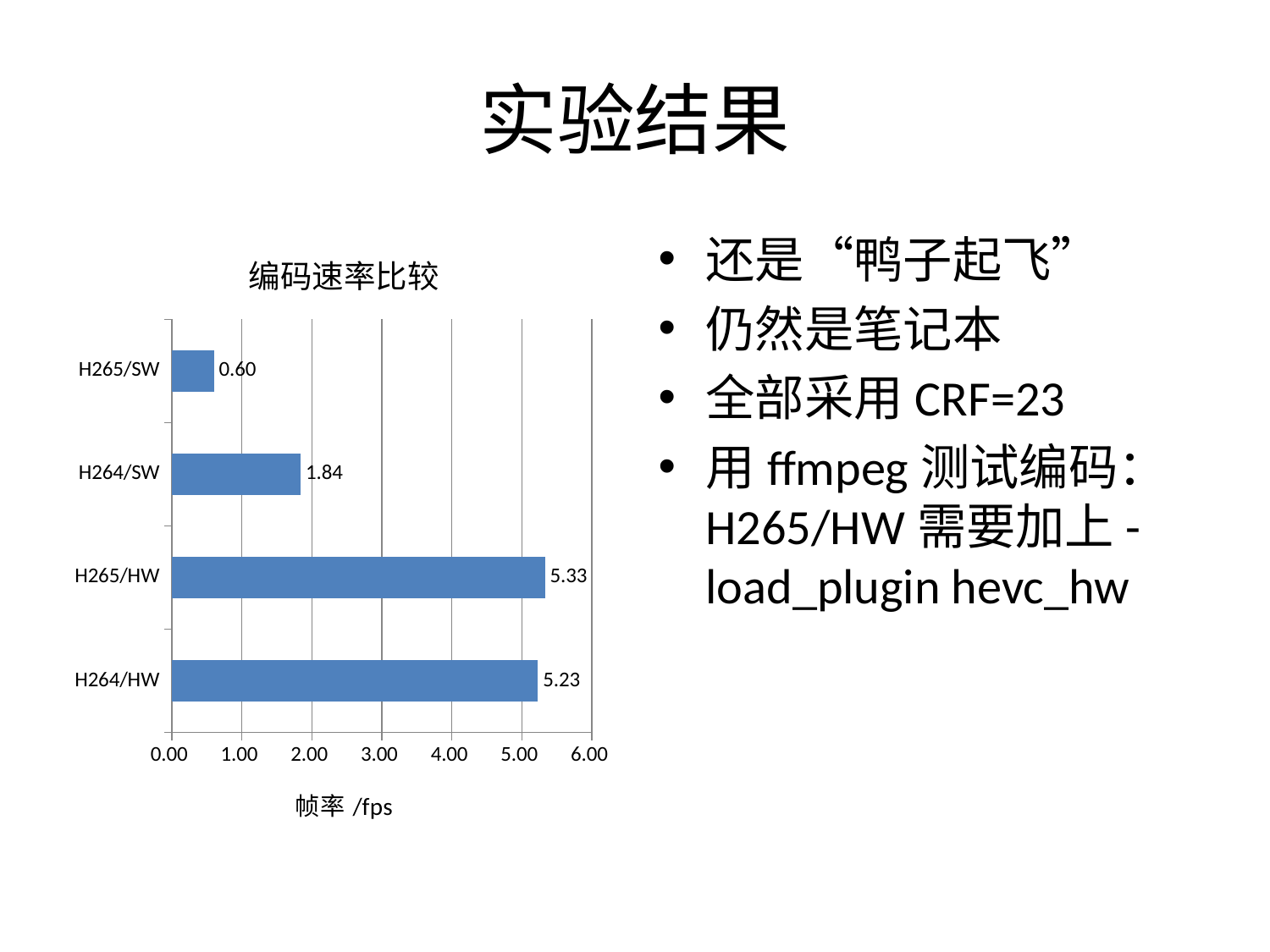

# 实验结果

### Chart: 编码速率比较

| Category | 帧率 |
|---|---|
| H264/HW | 5.23 |
| H265/HW | 5.33 |
| H264/SW | 1.84 |
| H265/SW | 0.6 |
还是“鸭子起飞”
仍然是笔记本
全部采用CRF=23
用ffmpeg测试编码：H265/HW需要加上-load_plugin hevc_hw